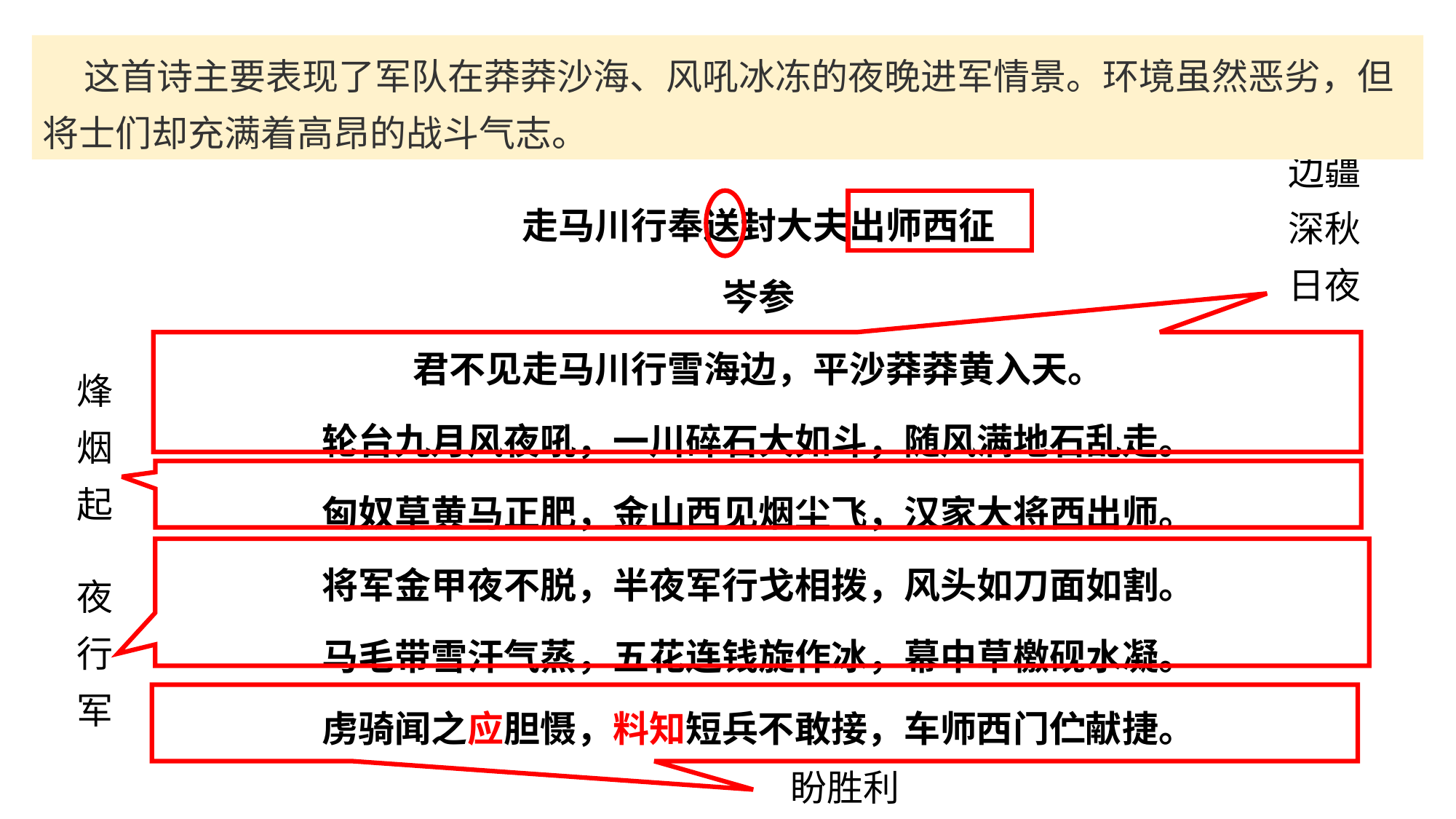

这首诗主要表现了军队在莽莽沙海、风吼冰冻的夜晚进军情景。环境虽然恶劣，但将士们却充满着高昂的战斗气志。
边疆
深秋
日夜
走马川行奉送封大夫出师西征
岑参
君不见走马川行雪海边，平沙莽莽黄入天。
轮台九月风夜吼，一川碎石大如斗，随风满地石乱走。
匈奴草黄马正肥，金山西见烟尘飞，汉家大将西出师。
将军金甲夜不脱，半夜军行戈相拨，风头如刀面如割。
马毛带雪汗气蒸，五花连钱旋作冰，幕中草檄砚水凝。
虏骑闻之应胆慑，料知短兵不敢接，车师西门伫献捷。

烽烟起

夜行军

盼胜利